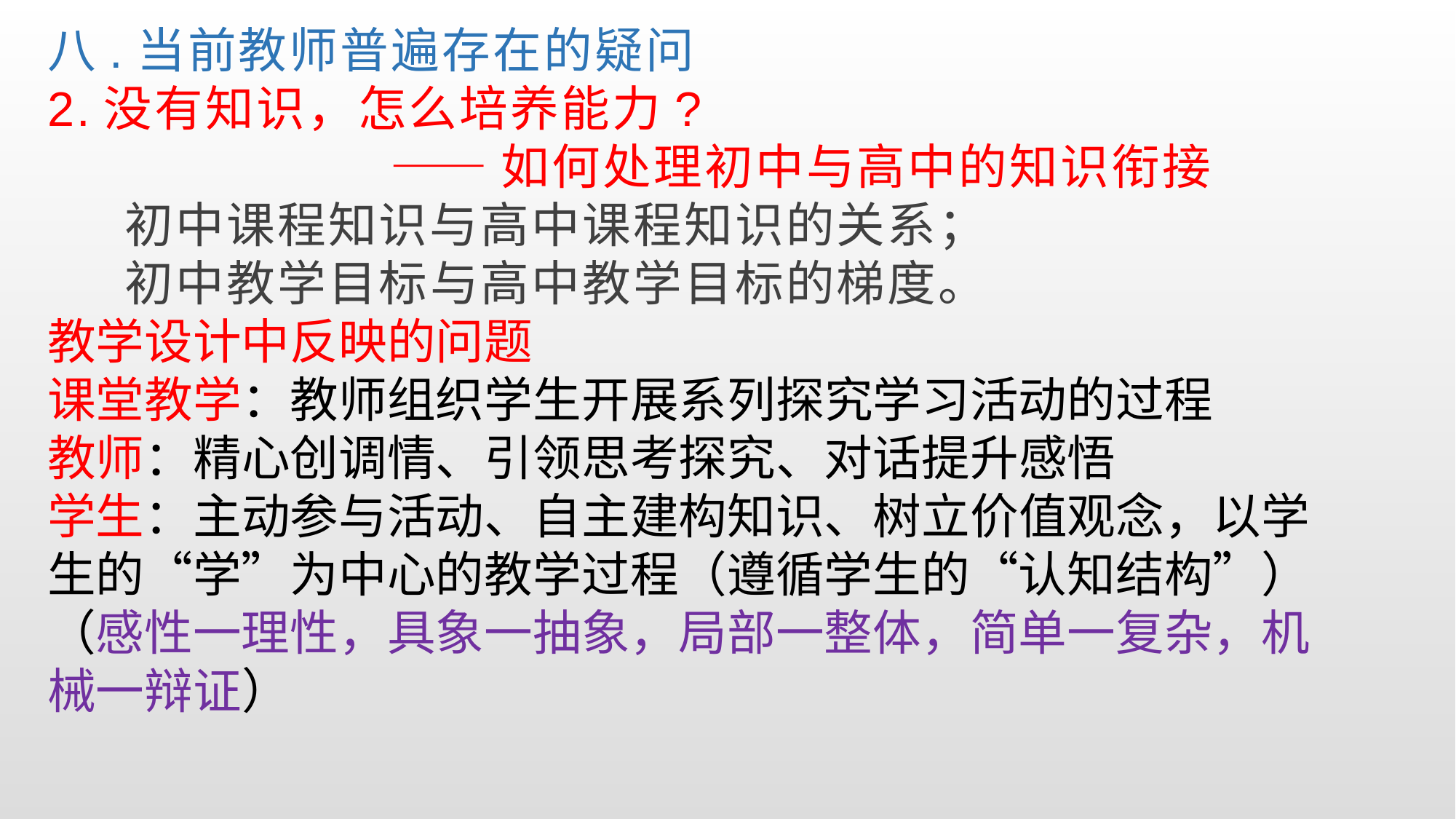

八.当前教师普遍存在的疑问
2.没有知识，怎么培养能力?
                          ——如何处理初中与高中的知识衔接
     初中课程知识与高中课程知识的关系；
     初中教学目标与高中教学目标的梯度。
教学设计中反映的问题
课堂教学：教师组织学生开展系列探究学习活动的过程
教师：精心创调情、引领思考探究、对话提升感悟
学生：主动参与活动、自主建构知识、树立价值观念，以学生的“学”为中心的教学过程（遵循学生的“认知结构”）
（感性一理性，具象一抽象，局部一整体，简单一复杂，机械一辩证）